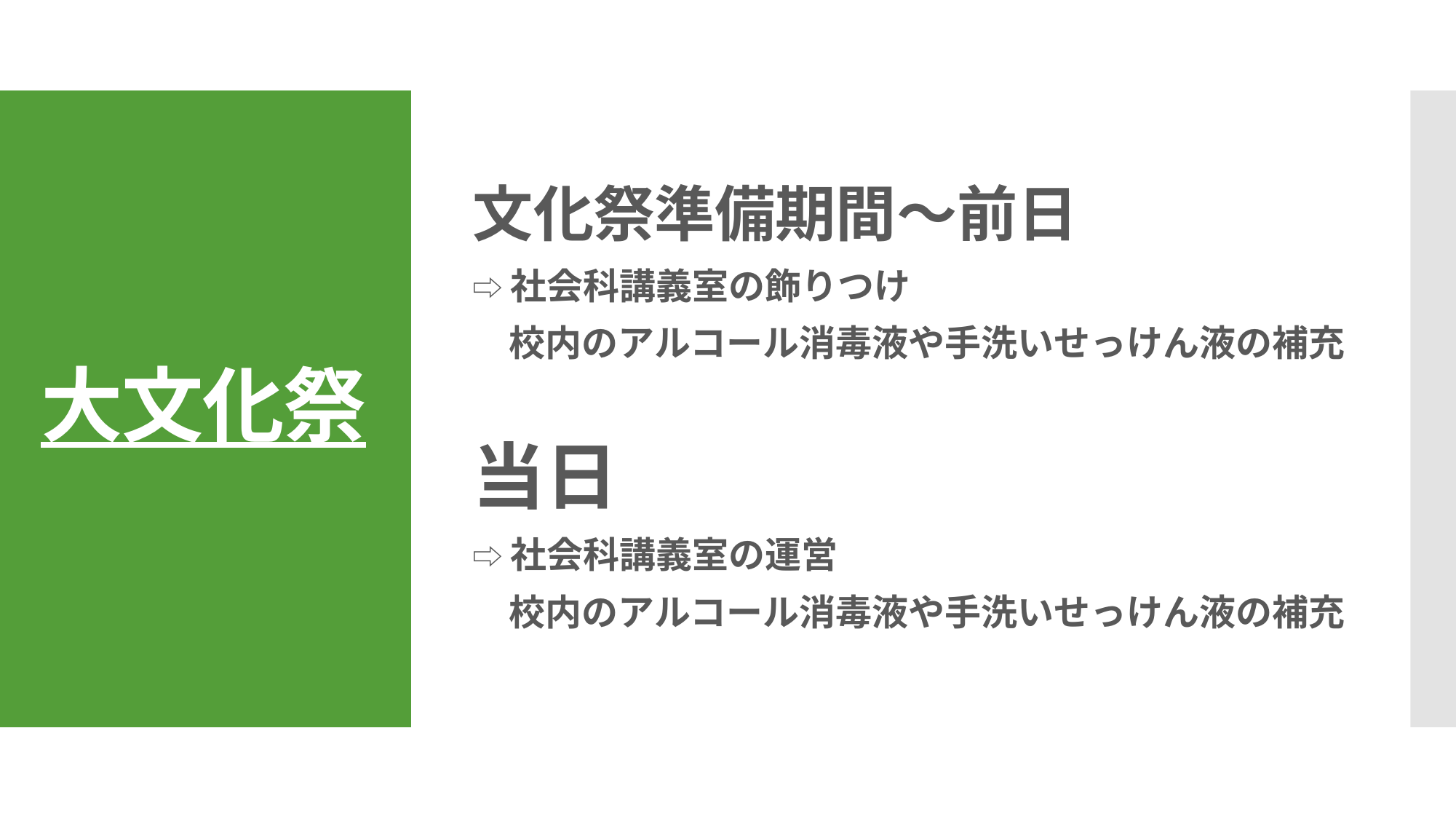

文化祭準備期間～前日
⇨社会科講義室の飾りつけ
　校内のアルコール消毒液や手洗いせっけん液の補充

当日
⇨社会科講義室の運営
　校内のアルコール消毒液や手洗いせっけん液の補充
# 大文化祭